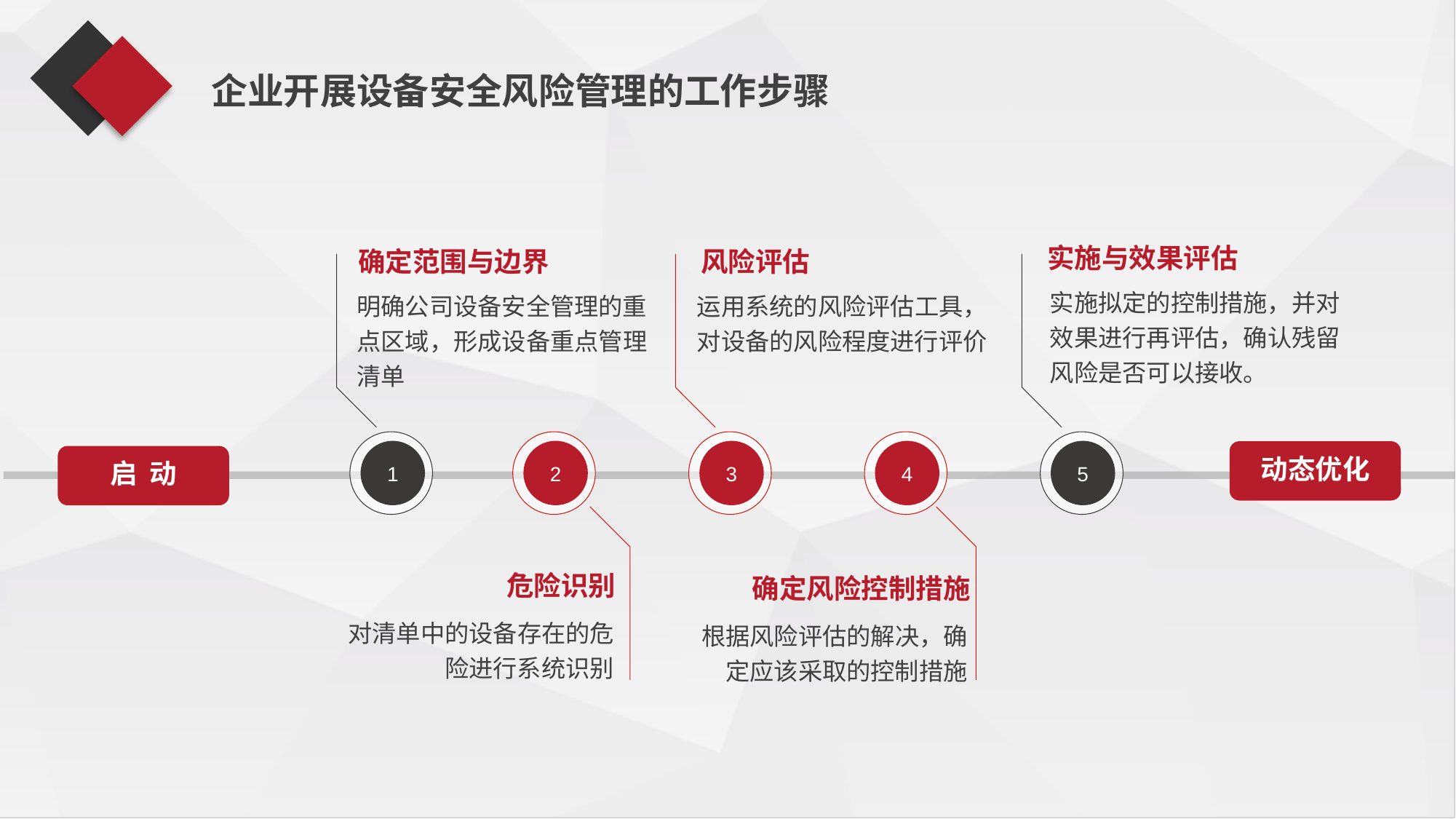

企业开展设备安全风险管理的工作步骤
实施与效果评估
确定范围与边界
风险评估

实施拟定的控制措施，并对效果进行再评估，确认残留风险是否可以接收。
明确公司设备安全管理的重点区域，形成设备重点管理清单
运用系统的风险评估工具，对设备的风险程度进行评价

1
2
3
4
5

动态优化
启  动

危险识别
确定风险控制措施
对清单中的设备存在的危险进行系统识别
根据风险评估的解决，确定应该采取的控制措施